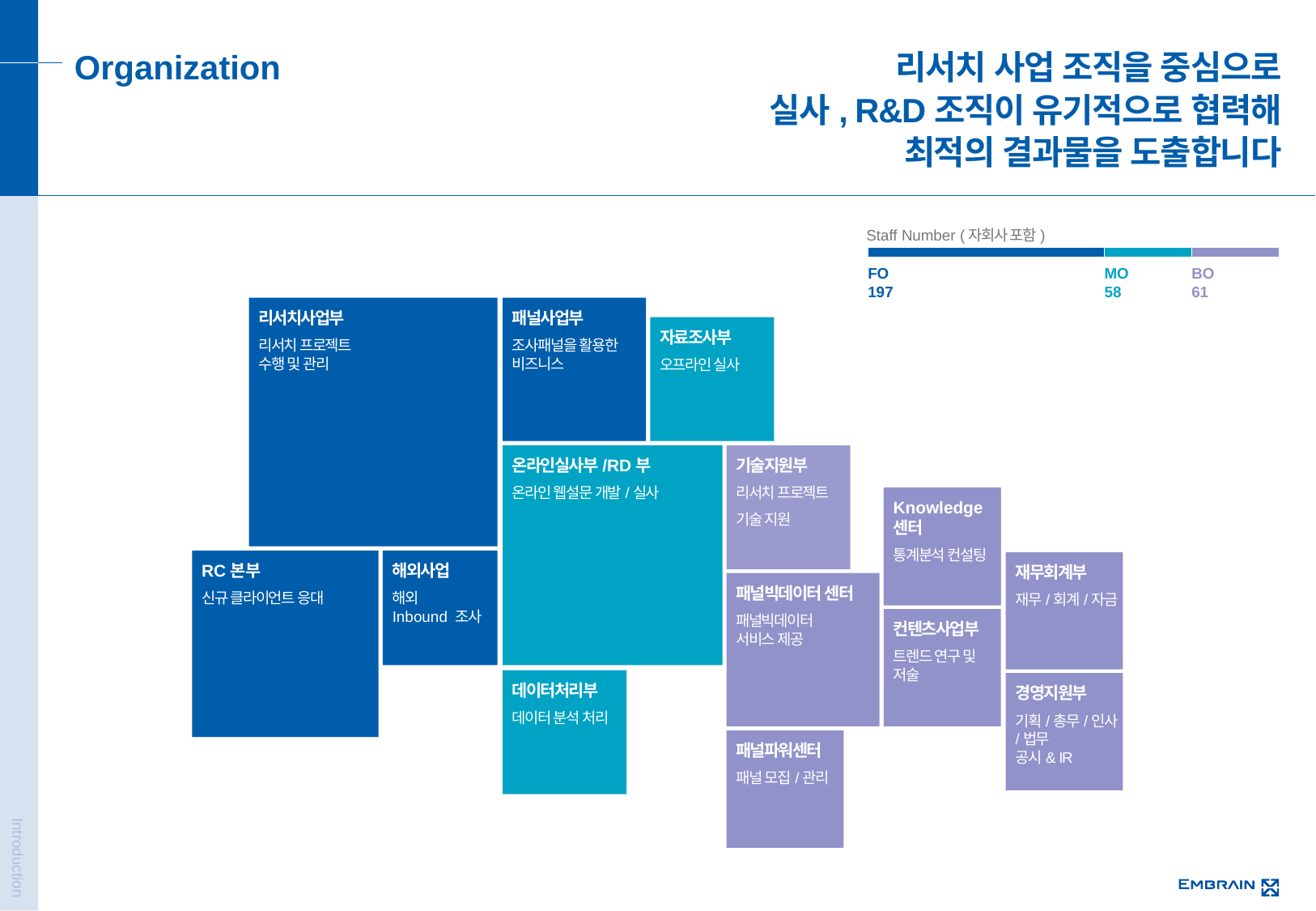

Organization
리서치 사업 조직을 중심으로
실사, R&D조직이 유기적으로 협력해
최적의 결과물을 도출합니다
Staff Number (자회사 포함)

FO
197
MO
58
BO
61
리서치사업부
리서치 프로젝트
수행 및 관리
패널사업부
조사패널을 활용한 비즈니스
자료조사부
오프라인 실사
기술지원부
리서치 프로젝트
기술 지원
온라인실사부/RD부
온라인 웹설문 개발/실사
Knowledge
센터
통계분석 컨설팅
IT센터
조사 자동화
솔루션 개발
RC본부
신규 클라이언트 응대
해외사업
해외
Inbound 조사
재무회계부
재무/회계/자금
패널빅데이터 센터
패널빅데이터
서비스 제공
컨텐츠사업부
트렌드 연구 및 저술
데이터처리부
데이터 분석 처리
경영지원부
기획/총무/인사/법무
공시& IR

패널파워센터
패널 모집/관리